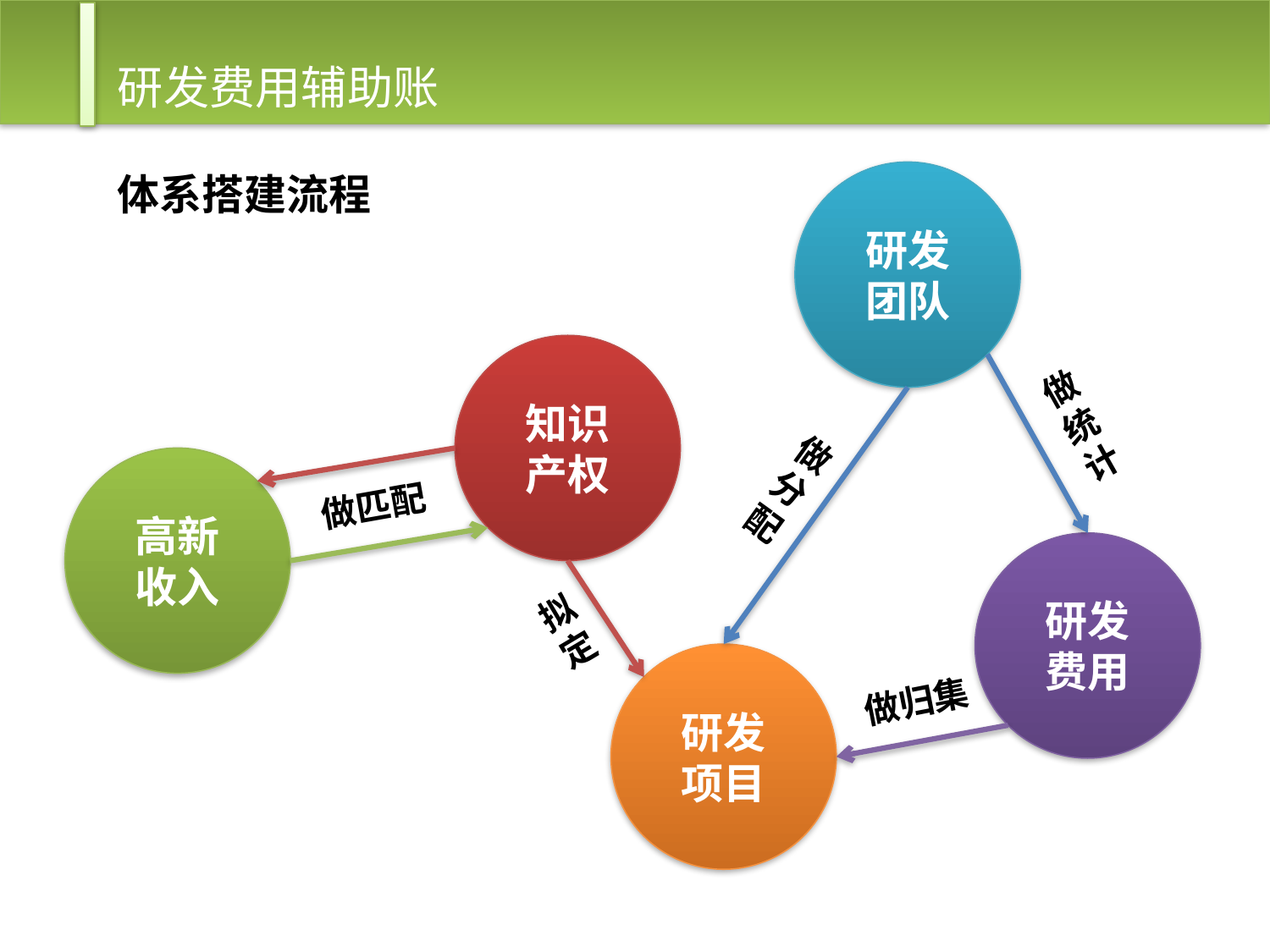

研发费用辅助账
体系搭建流程
研发
团队
做分配
知识
产权
做统计
研发
费用
高新
收入
做匹配
研发
项目
拟
定
做归集